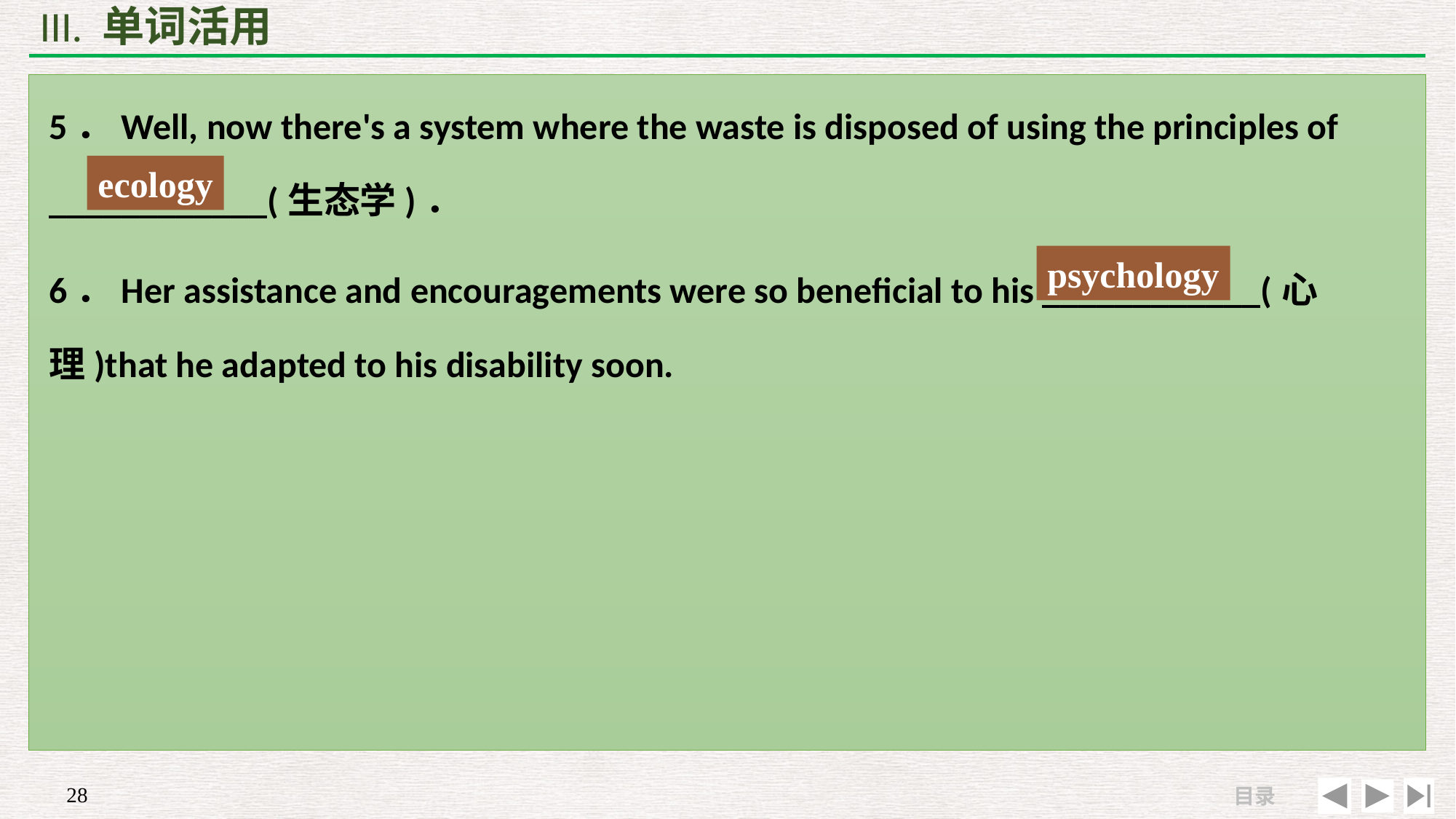

# III. 单词活用
5．Well, now there's a system where the waste is disposed of using the principles of ____________(生态学)．
6．Her assistance and encouragements were so beneficial to his ____________(心理)that he adapted to his disability soon.

ecology
psychology